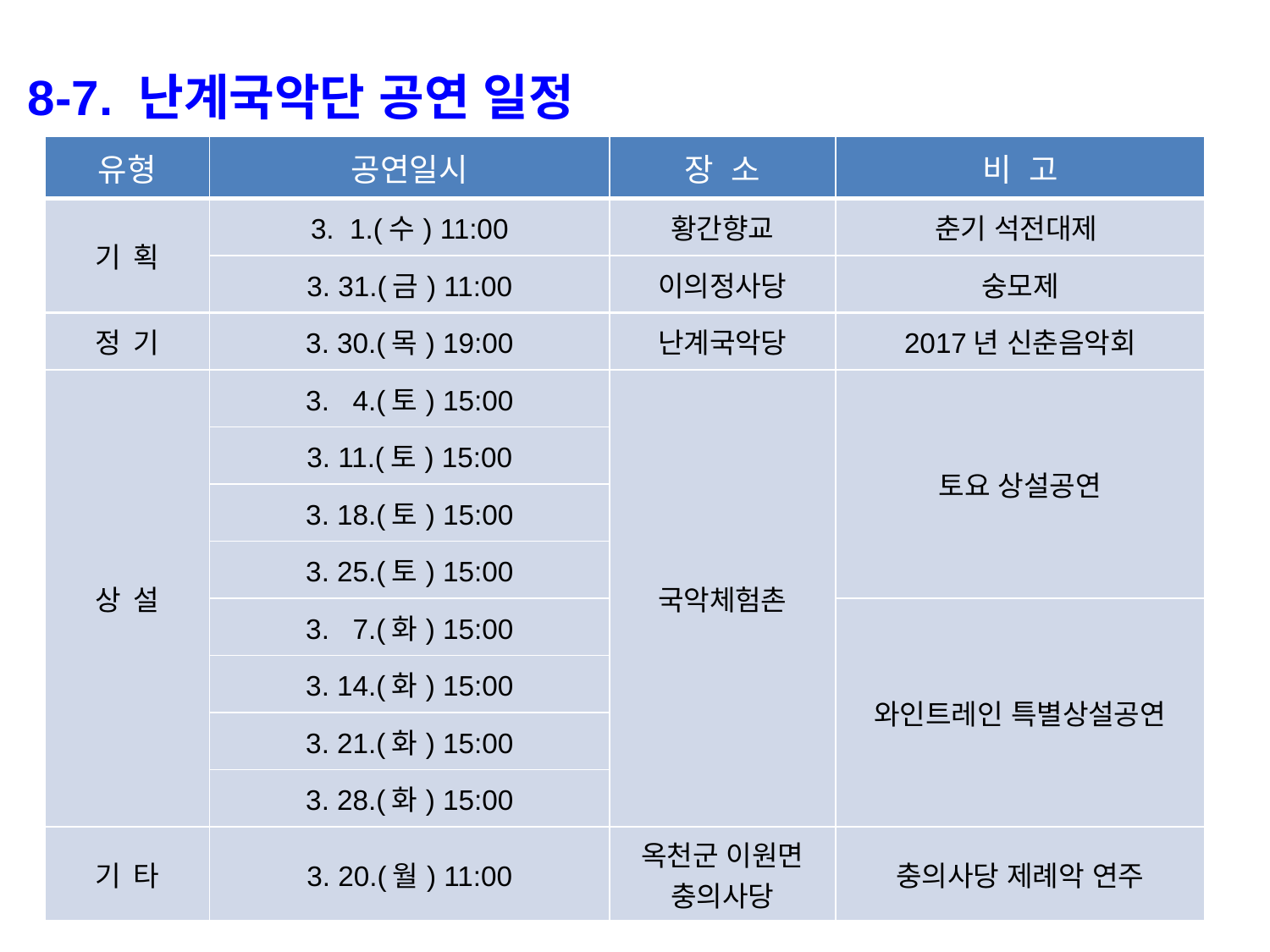

8-7. 난계국악단 공연 일정
| 유형 | 공연일시 | 장 소 | 비 고 |
| --- | --- | --- | --- |
| 기 획 | 3. 1.(수) 11:00 | 황간향교 | 춘기 석전대제 |
|  | 3. 31.(금) 11:00 | 이의정사당 | 숭모제 |
| 정 기 | 3. 30.(목) 19:00 | 난계국악당 | 2017년 신춘음악회 |
| 상 설 | 3. 4.(토) 15:00 | 국악체험촌 | 토요 상설공연 |
|  | 3. 11.(토) 15:00 |  |  |
|  | 3. 18.(토) 15:00 |  |  |
|  | 3. 25.(토) 15:00 |  |  |
|  | 3. 7.(화) 15:00 |  | 와인트레인 특별상설공연 |
|  | 3. 14.(화) 15:00 |  |  |
|  | 3. 21.(화) 15:00 |  |  |
|  | 3. 28.(화) 15:00 |  |  |
| 기 타 | 3. 20.(월) 11:00 | 옥천군 이원면 충의사당 | 충의사당 제례악 연주 |